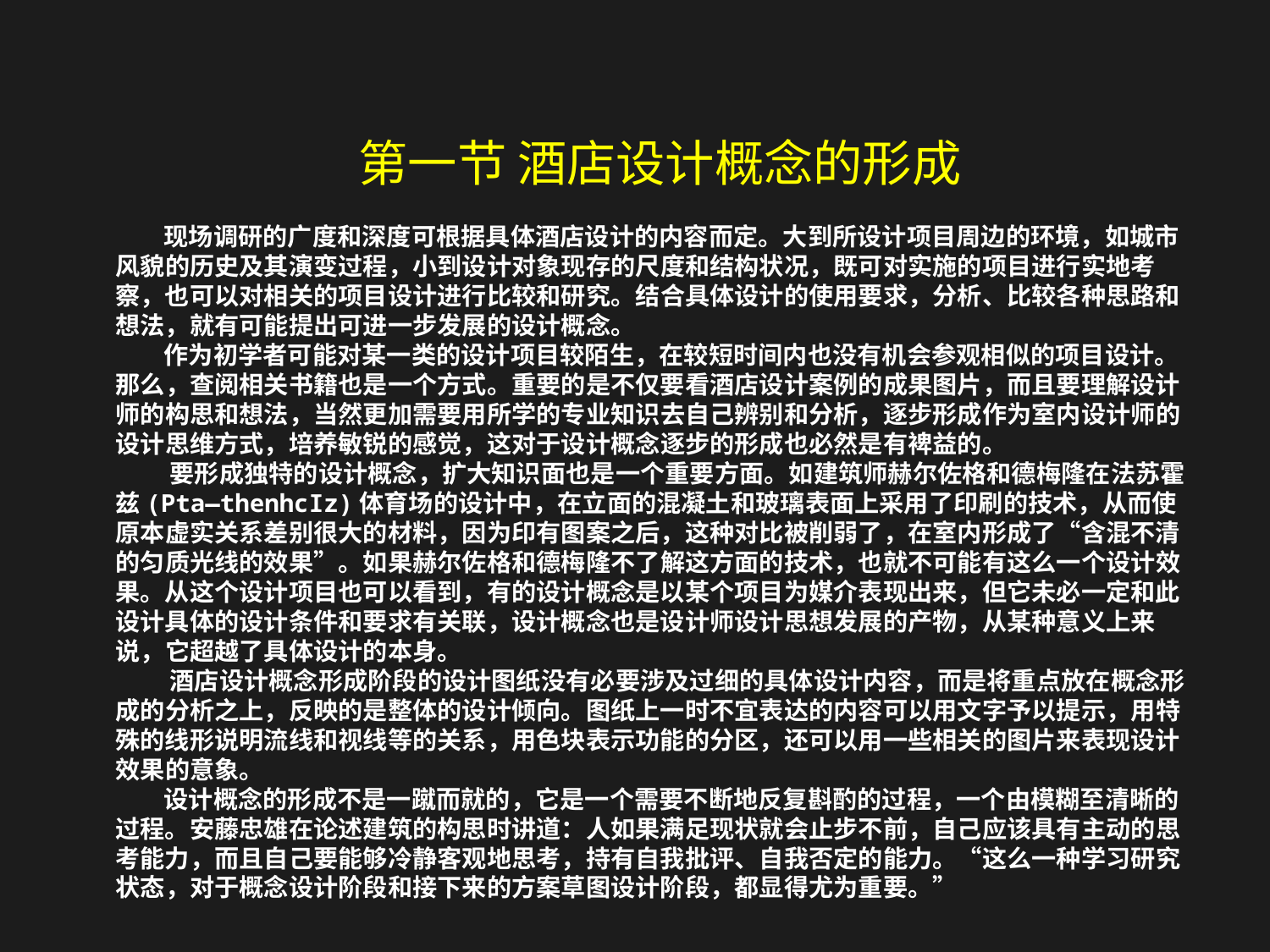

第一节 酒店设计概念的形成
 现场调研的广度和深度可根据具体酒店设计的内容而定。大到所设计项目周边的环境，如城市风貌的历史及其演变过程，小到设计对象现存的尺度和结构状况，既可对实施的项目进行实地考察，也可以对相关的项目设计进行比较和研究。结合具体设计的使用要求，分析、比较各种思路和想法，就有可能提出可进一步发展的设计概念。
 作为初学者可能对某一类的设计项目较陌生，在较短时间内也没有机会参观相似的项目设计。那么，查阅相关书籍也是一个方式。重要的是不仅要看酒店设计案例的成果图片，而且要理解设计师的构思和想法，当然更加需要用所学的专业知识去自己辨别和分析，逐步形成作为室内设计师的设计思维方式，培养敏锐的感觉，这对于设计概念逐步的形成也必然是有裨益的。
  要形成独特的设计概念，扩大知识面也是一个重要方面。如建筑师赫尔佐格和德梅隆在法苏霍兹(Pta—thenhcIz)体育场的设计中，在立面的混凝土和玻璃表面上采用了印刷的技术，从而使原本虚实关系差别很大的材料，因为印有图案之后，这种对比被削弱了，在室内形成了“含混不清的匀质光线的效果”。如果赫尔佐格和德梅隆不了解这方面的技术，也就不可能有这么一个设计效果。从这个设计项目也可以看到，有的设计概念是以某个项目为媒介表现出来，但它未必一定和此设计具体的设计条件和要求有关联，设计概念也是设计师设计思想发展的产物，从某种意义上来说，它超越了具体设计的本身。
  酒店设计概念形成阶段的设计图纸没有必要涉及过细的具体设计内容，而是将重点放在概念形成的分析之上，反映的是整体的设计倾向。图纸上一时不宜表达的内容可以用文字予以提示，用特殊的线形说明流线和视线等的关系，用色块表示功能的分区，还可以用一些相关的图片来表现设计效果的意象。
 设计概念的形成不是一蹴而就的，它是一个需要不断地反复斟酌的过程，一个由模糊至清晰的过程。安藤忠雄在论述建筑的构思时讲道：人如果满足现状就会止步不前，自己应该具有主动的思考能力，而且自己要能够冷静客观地思考，持有自我批评、自我否定的能力。“这么一种学习研究状态，对于概念设计阶段和接下来的方案草图设计阶段，都显得尤为重要。”